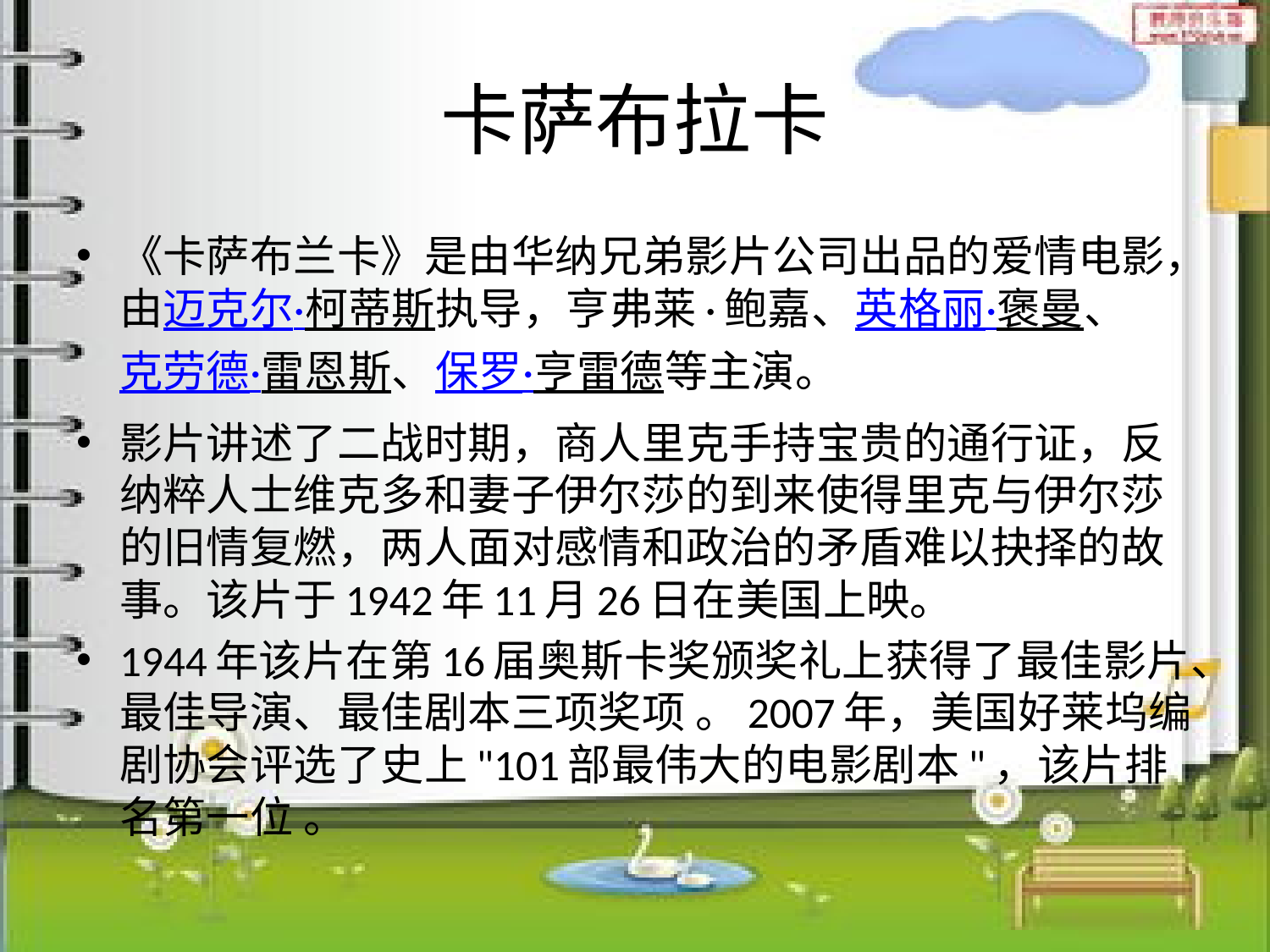

# 卡萨布拉卡
《卡萨布兰卡》是由华纳兄弟影片公司出品的爱情电影，由迈克尔·柯蒂斯执导，亨弗莱·鲍嘉、英格丽·褒曼、克劳德·雷恩斯、保罗·亨雷德等主演。
影片讲述了二战时期，商人里克手持宝贵的通行证，反纳粹人士维克多和妻子伊尔莎的到来使得里克与伊尔莎的旧情复燃，两人面对感情和政治的矛盾难以抉择的故事。该片于1942年11月26日在美国上映。
1944年该片在第16届奥斯卡奖颁奖礼上获得了最佳影片、最佳导演、最佳剧本三项奖项 。2007年，美国好莱坞编剧协会评选了史上"101部最伟大的电影剧本"，该片排名第一位 。